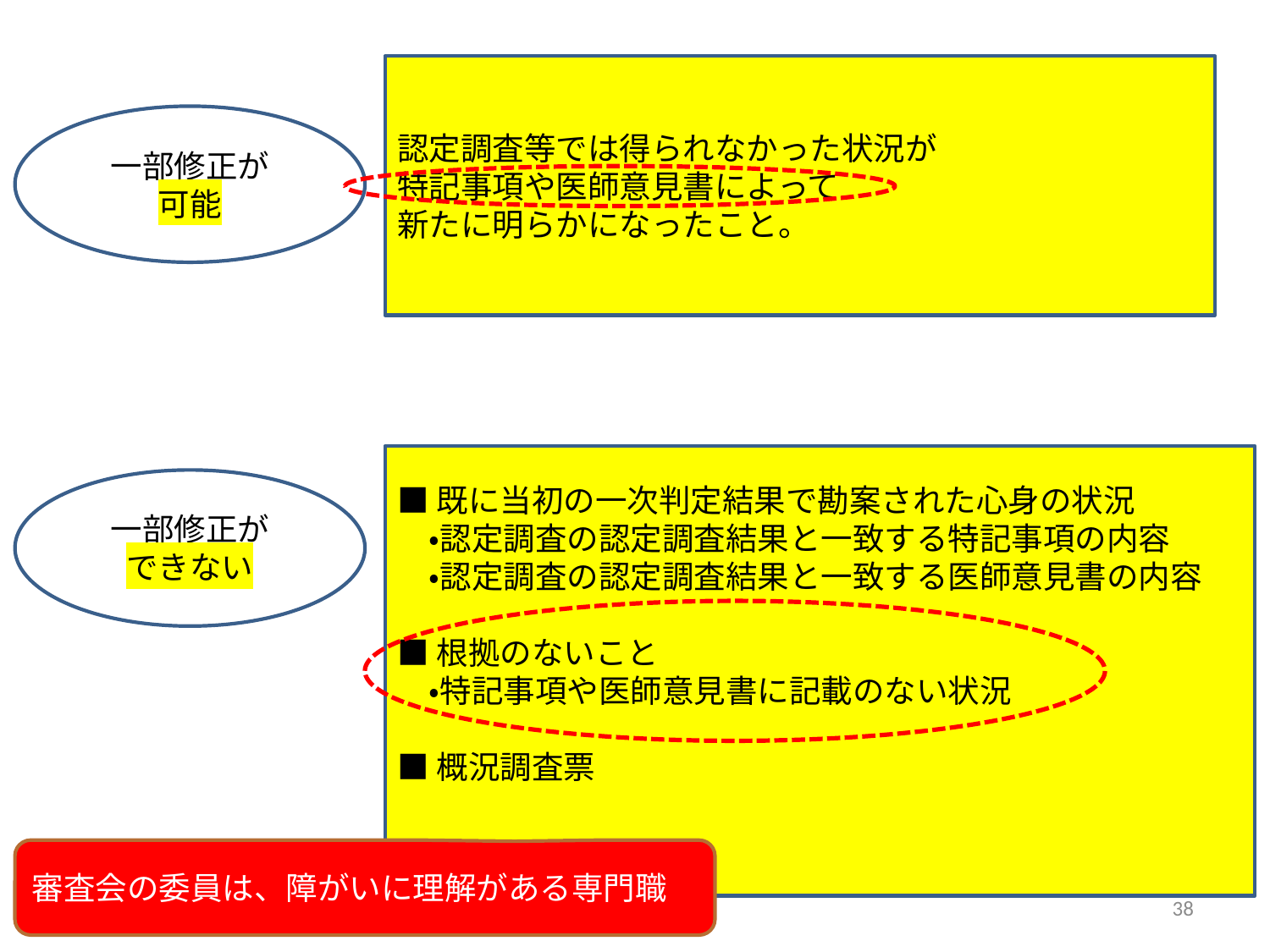

認定調査等では得られなかった状況が
特記事項や医師意見書によって
新たに明らかになったこと。
一部修正が
可能

■既に当初の一次判定結果で勘案された心身の状況
　・認定調査の認定調査結果と一致する特記事項の内容
　・認定調査の認定調査結果と一致する医師意見書の内容

■根拠のないこと
　・特記事項や医師意見書に記載のない状況

■概況調査票

一部修正が
できない

審査会の委員は、障がいに理解がある専門職
38